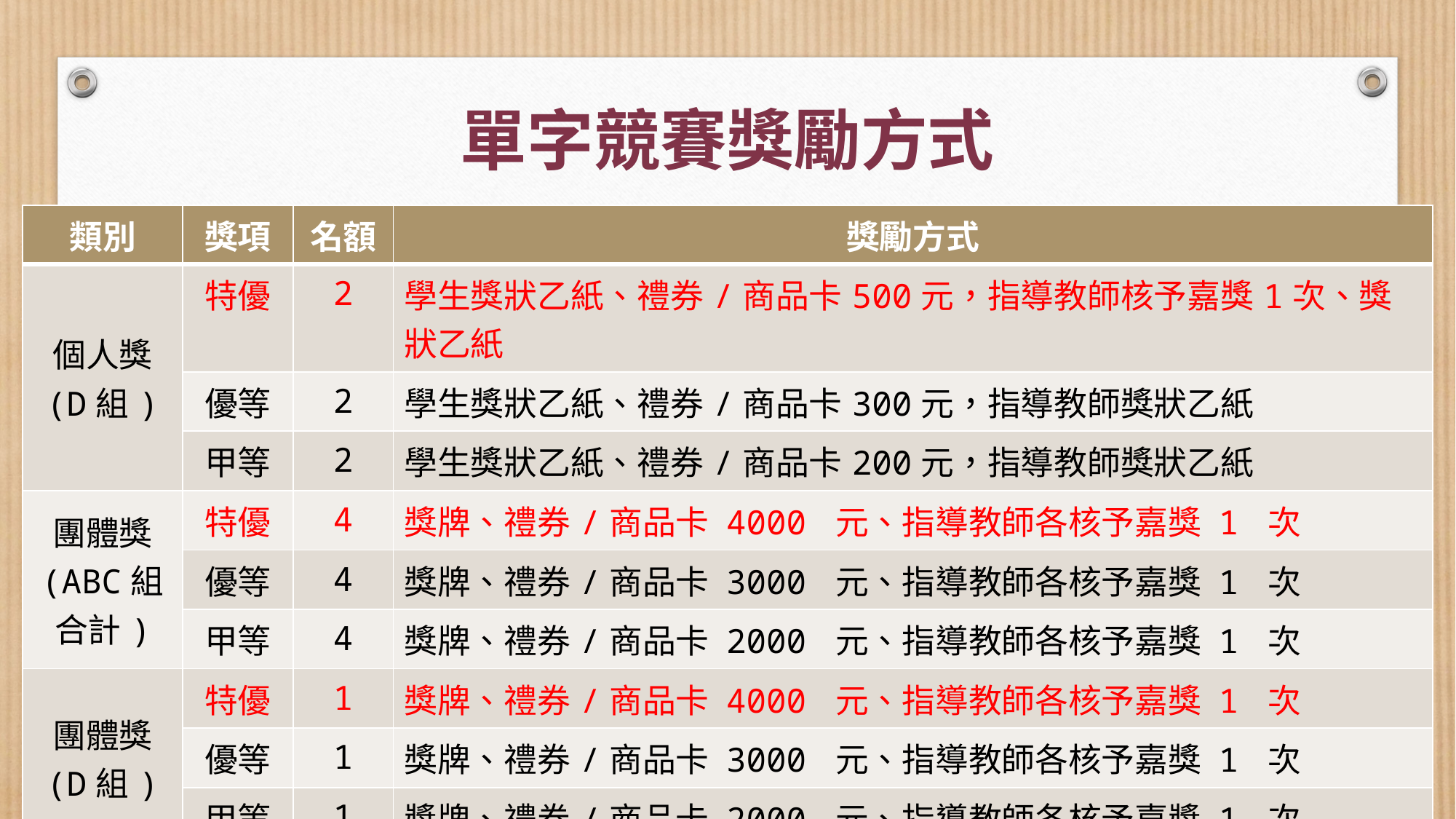

# 單字競賽獎勵方式
| 類別 | 獎項 | 名額 | 獎勵方式 |
| --- | --- | --- | --- |
| 個人獎 (D組) | 特優 | 2 | 學生獎狀乙紙、禮券/商品卡500元，指導教師核予嘉獎1次、獎狀乙紙 |
|  | 優等 | 2 | 學生獎狀乙紙、禮券/商品卡300元，指導教師獎狀乙紙 |
|  | 甲等 | 2 | 學生獎狀乙紙、禮券/商品卡200元，指導教師獎狀乙紙 |
| 團體獎 (ABC組合計) | 特優 | 4 | 獎牌、禮券/商品卡 4000 元、指導教師各核予嘉獎 1 次 |
|  | 優等 | 4 | 獎牌、禮券/商品卡 3000 元、指導教師各核予嘉獎 1 次 |
|  | 甲等 | 4 | 獎牌、禮券/商品卡 2000 元、指導教師各核予嘉獎 1 次 |
| 團體獎 (D組) | 特優 | 1 | 獎牌、禮券/商品卡 4000 元、指導教師各核予嘉獎 1 次 |
|  | 優等 | 1 | 獎牌、禮券/商品卡 3000 元、指導教師各核予嘉獎 1 次 |
|  | 甲等 | 1 | 獎牌、禮券/商品卡 2000 元、指導教師各核予嘉獎 1 次 |